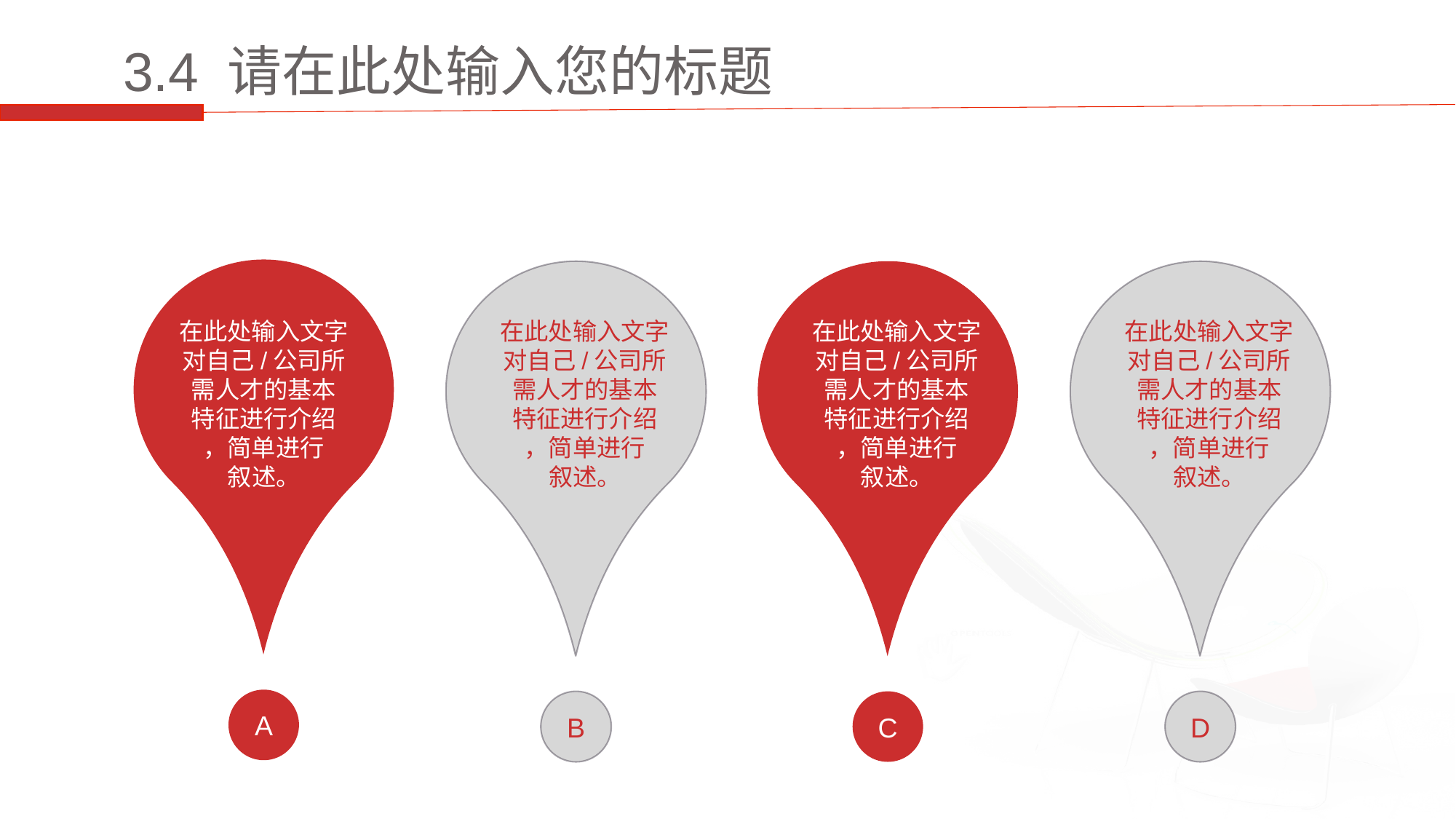

3.4 请在此处输入您的标题

在此处输入文字
对自己/公司所
需人才的基本
特征进行介绍
，简单进行
叙述。
在此处输入文字
对自己/公司所
需人才的基本
特征进行介绍
，简单进行
叙述。
在此处输入文字
对自己/公司所
需人才的基本
特征进行介绍
，简单进行
叙述。
在此处输入文字
对自己/公司所
需人才的基本
特征进行介绍
，简单进行
叙述。
A
B
C
D